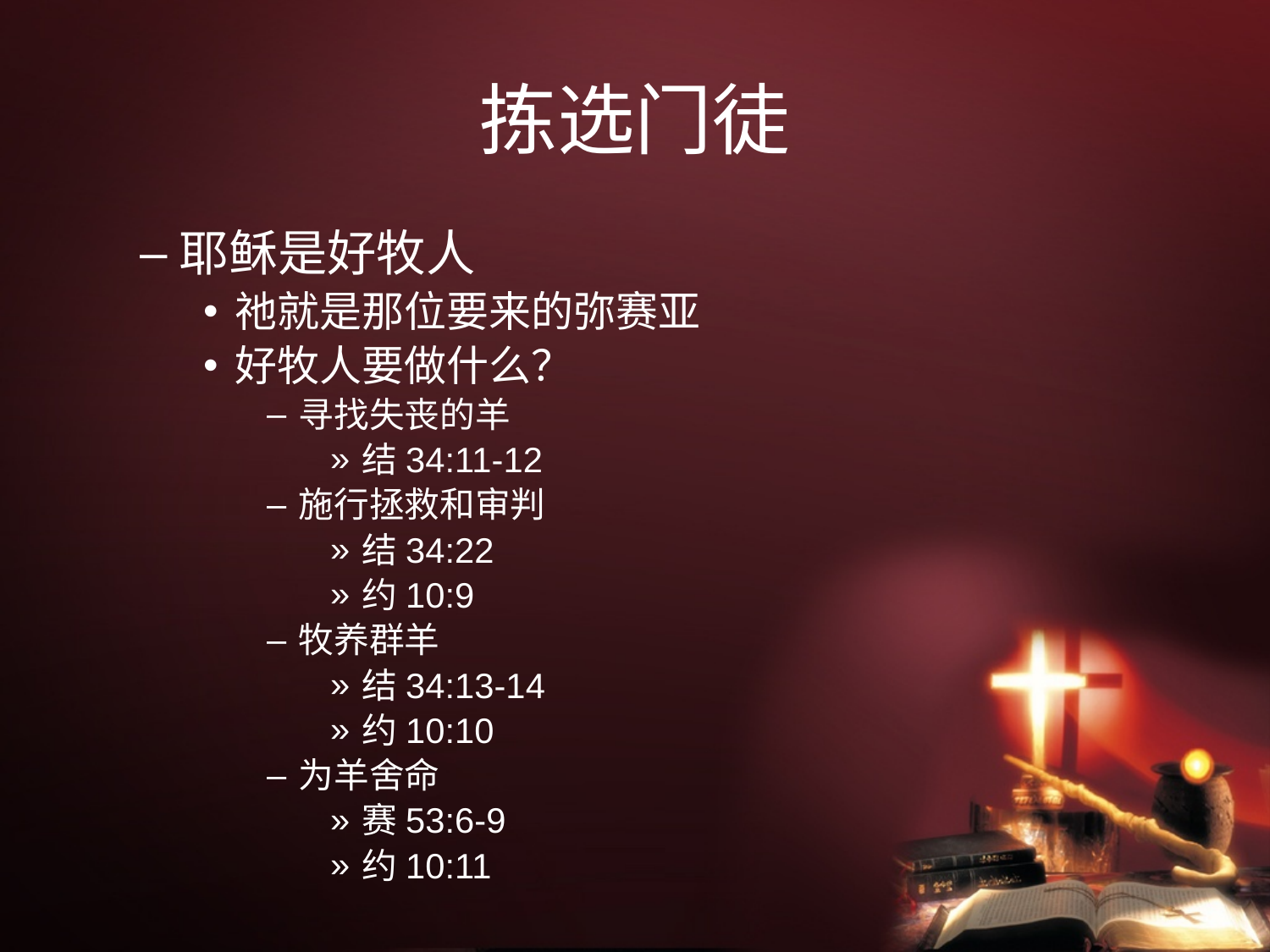

# 拣选门徒
耶稣是好牧人
祂就是那位要来的弥赛亚
好牧人要做什么？
寻找失丧的羊
结34:11-12
施行拯救和审判
结34:22
约10:9
牧养群羊
结34:13-14
约10:10
为羊舍命
赛53:6-9
约10:11